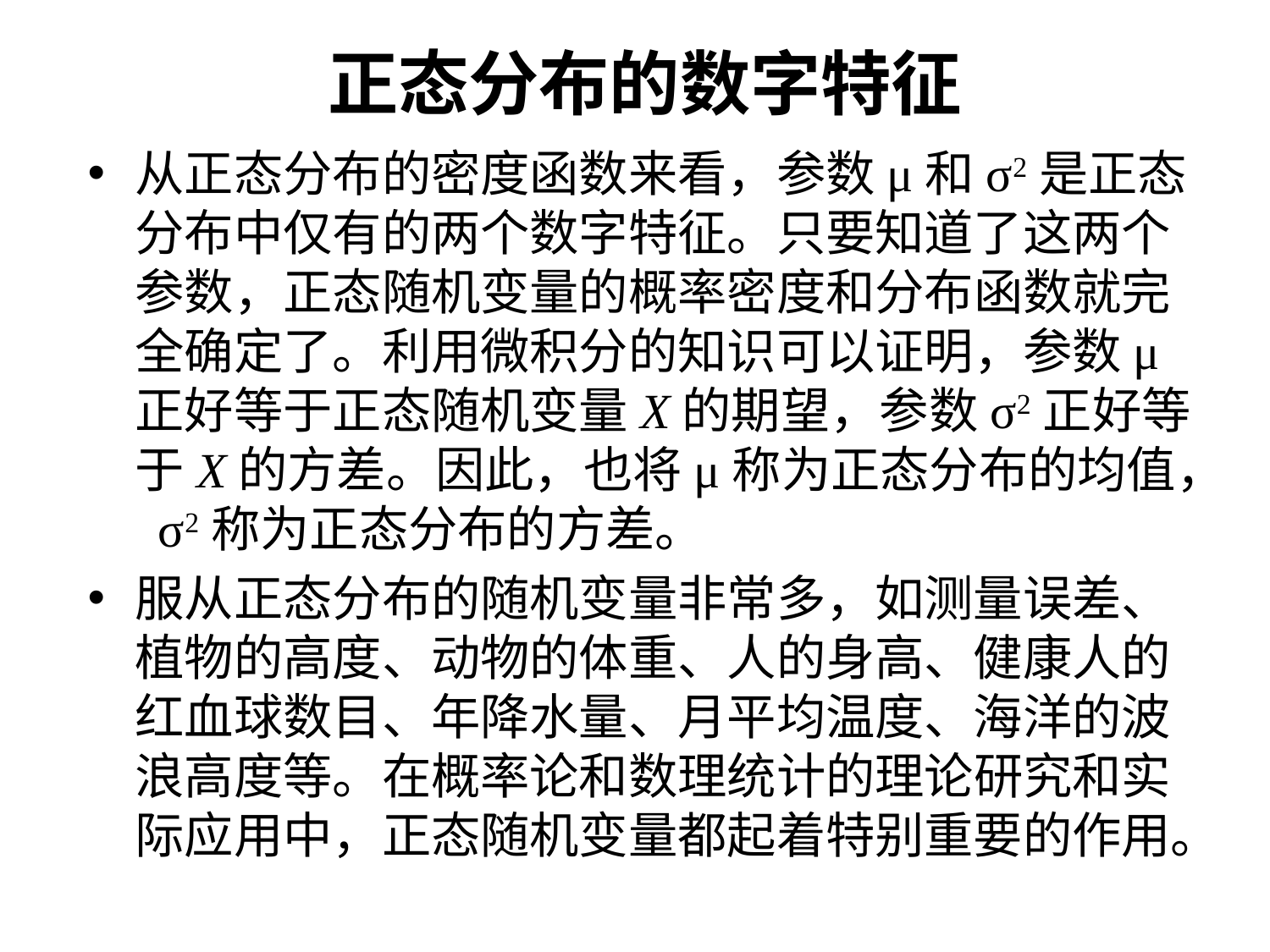

# 正态分布的数字特征
从正态分布的密度函数来看，参数μ和σ2是正态分布中仅有的两个数字特征。只要知道了这两个参数，正态随机变量的概率密度和分布函数就完全确定了。利用微积分的知识可以证明，参数μ正好等于正态随机变量X的期望，参数σ2正好等于X的方差。因此，也将μ称为正态分布的均值， σ2称为正态分布的方差。
服从正态分布的随机变量非常多，如测量误差、植物的高度、动物的体重、人的身高、健康人的红血球数目、年降水量、月平均温度、海洋的波浪高度等。在概率论和数理统计的理论研究和实际应用中，正态随机变量都起着特别重要的作用。